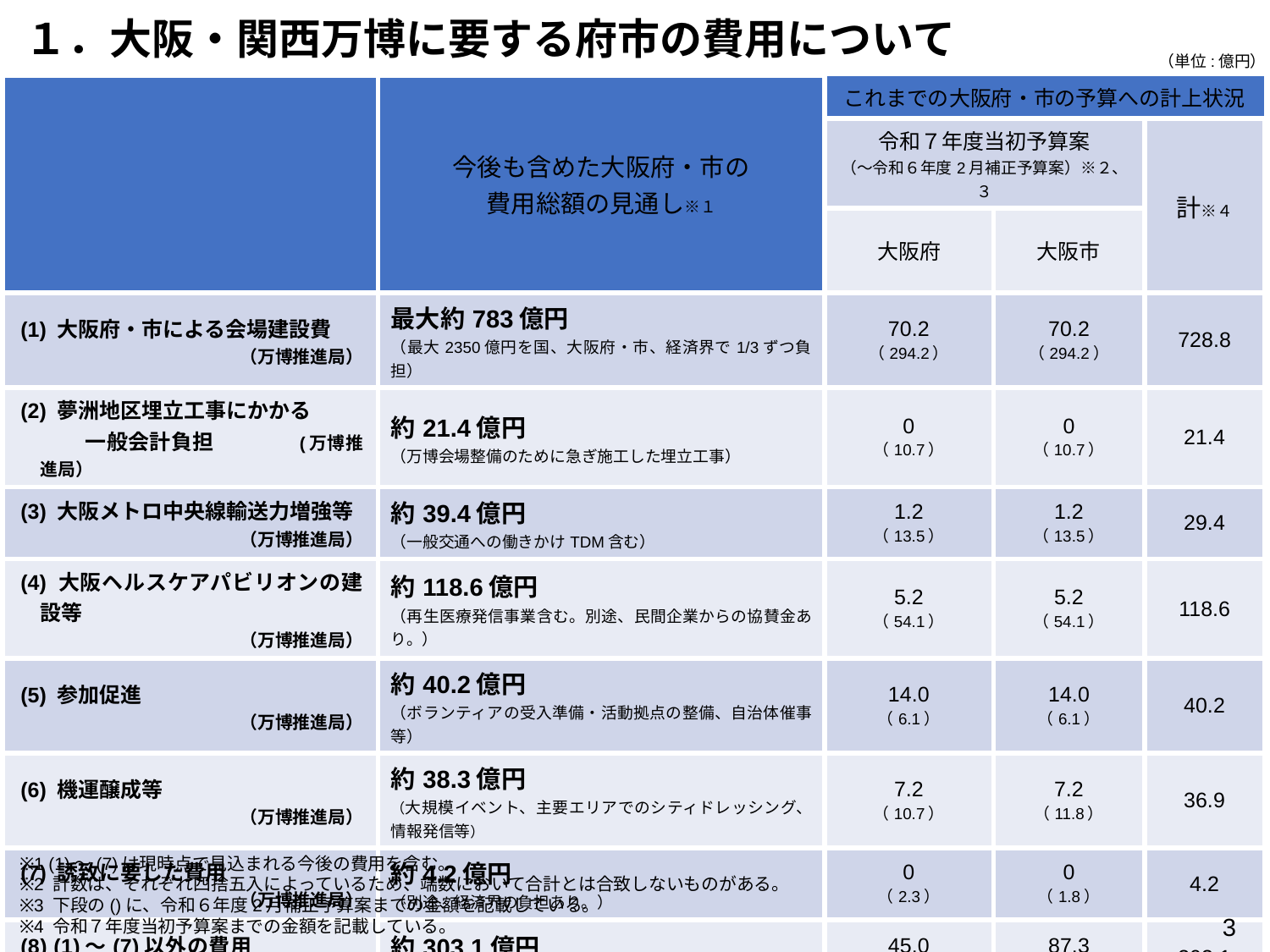

１．大阪・関西万博に要する府市の費用について
（単位:億円）
|  | 今後も含めた大阪府・市の 費用総額の見通し※１ | これまでの大阪府・市の予算への計上状況 |  |  |
| --- | --- | --- | --- | --- |
|  |  | 令和７年度当初予算案 （～令和６年度2月補正予算案）※２、３ |  | 計※４ |
|  |  | 大阪府 | 大阪市 |  |
| (1) 大阪府・市による会場建設費 （万博推進局） | 最大約783億円 （最大2350億円を国、大阪府・市、経済界で1/3ずつ負担） | 70.2 （294.2） | 70.2 （294.2） | 728.8 |
| (2) 夢洲地区埋立工事にかかる 　　　一般会計負担　　　　 (万博推進局） | 約21.4億円 （万博会場整備のために急ぎ施工した埋立工事） | 0 （10.7） | 0 （10.7） | 21.4 |
| (3) 大阪メトロ中央線輸送力増強等 （万博推進局） | 約39.4億円 （一般交通への働きかけTDM含む） | 1.2 （13.5） | 1.2 （13.5） | 29.4 |
| (4) 大阪ヘルスケアパビリオンの建設等 （万博推進局） | 約118.6億円 （再生医療発信事業含む。別途、民間企業からの協賛金あり。） | 5.2 （54.1） | 5.2 （54.1） | 118.6 |
| (5) 参加促進 （万博推進局） | 約40.2億円 （ボランティアの受入準備・活動拠点の整備、自治体催事等） | 14.0 （6.1） | 14.0 （6.1） | 40.2 |
| (6) 機運醸成等 （万博推進局） | 約38.3億円 （大規模イベント、主要エリアでのシティドレッシング、情報発信等） | 7.2 （10.7） | 7.2 （11.8） | 36.9 |
| (7) 誘致に要した費用 （万博推進局） | 約4.2億円 （別途、経済界の負担あり。） | 0 （2.3） | 0 （1.8） | 4.2 |
| (8) (1)～(7)以外の費用 （他部局） | 約303.1億円 （～令和７年度当初予算要求） | 45.0 （28.4） | 87.3 （142.4） | 303.1 |
| （1）～（8）計 | 最大約1,348.2億円 （～令和７年度当初予算要求） | 142.8 （420.0） | 185.1 （534.6） | 1282.5 |
※1 (1)～(7)は現時点で見込まれる今後の費用を含む。
※2 計数は、それぞれ四捨五入によっているため、端数において合計とは合致しないものがある。
※3 下段の()に、令和６年度2月補正予算案までの金額を記載している。
※4 令和７年度当初予算案までの金額を記載している。
3